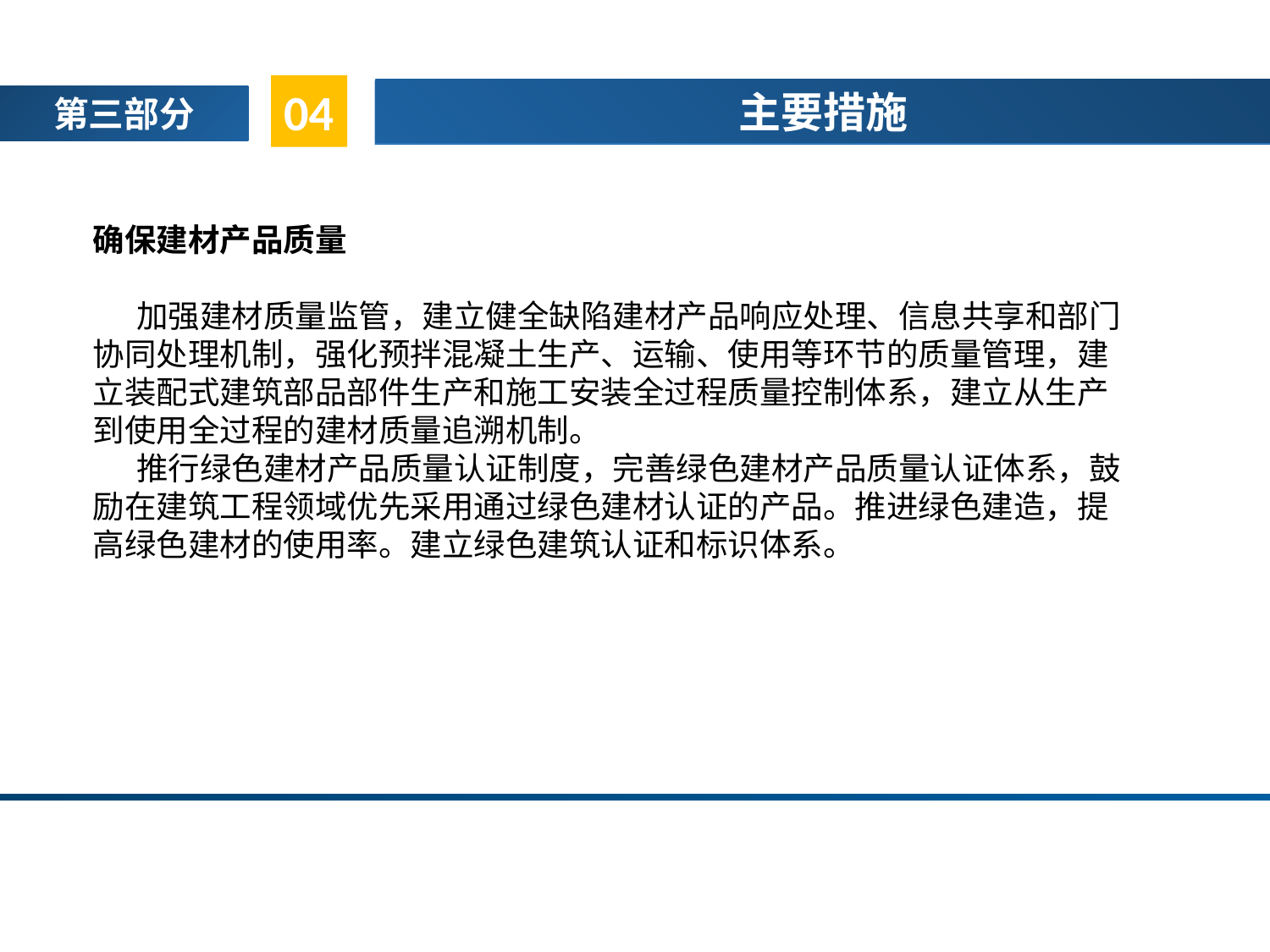

04
主要措施

第三部分
确保建材产品质量

     加强建材质量监管，建立健全缺陷建材产品响应处理、信息共享和部门协同处理机制，强化预拌混凝土生产、运输、使用等环节的质量管理，建立装配式建筑部品部件生产和施工安装全过程质量控制体系，建立从生产到使用全过程的建材质量追溯机制。
     推行绿色建材产品质量认证制度，完善绿色建材产品质量认证体系，鼓励在建筑工程领域优先采用通过绿色建材认证的产品。推进绿色建造，提高绿色建材的使用率。建立绿色建筑认证和标识体系。